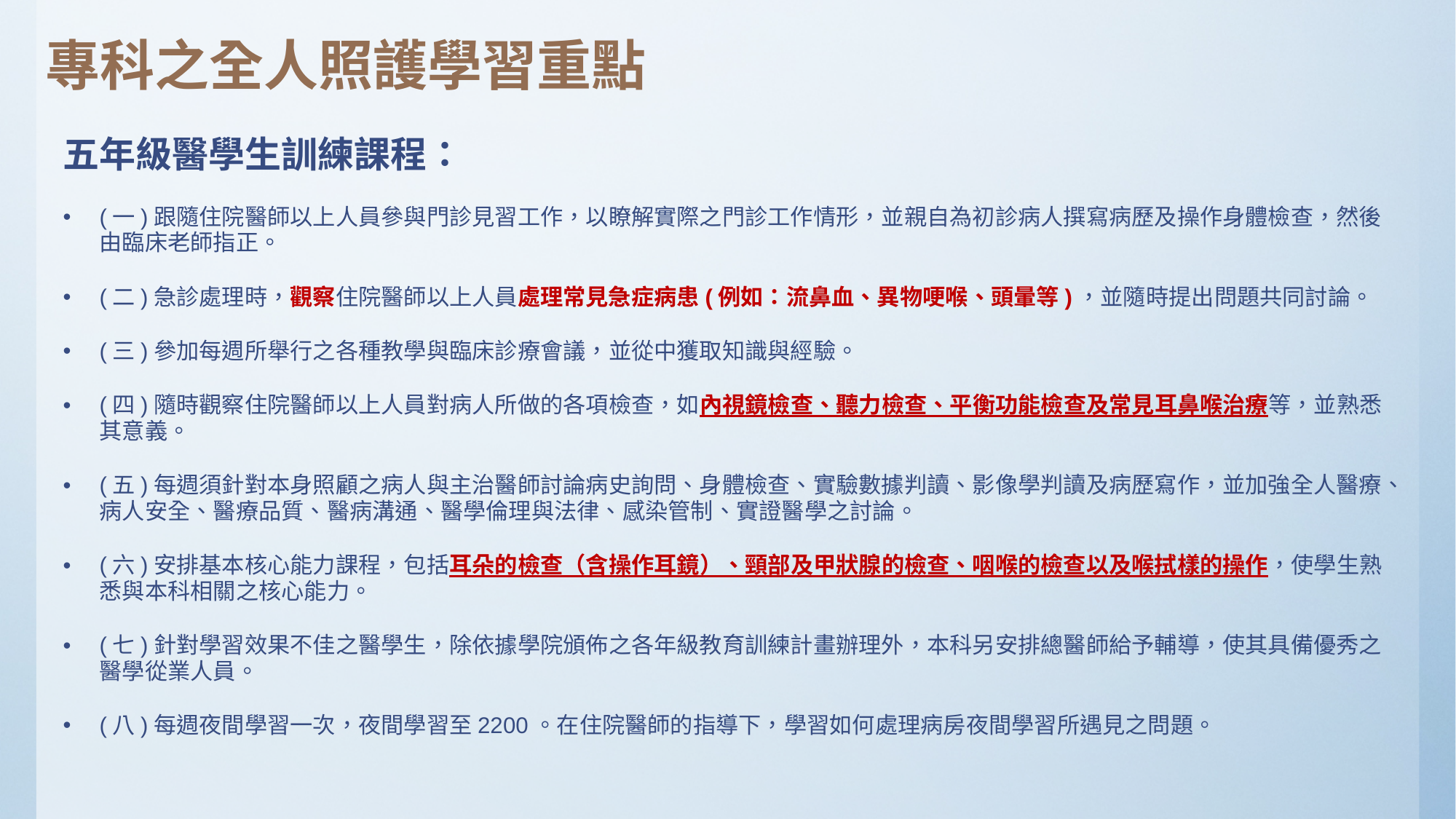

# 專科之全人照護學習重點
五年級醫學生訓練課程：
(一)跟隨住院醫師以上人員參與門診見習工作，以瞭解實際之門診工作情形，並親自為初診病人撰寫病歷及操作身體檢查，然後由臨床老師指正。
(二)急診處理時，觀察住院醫師以上人員處理常見急症病患(例如：流鼻血、異物哽喉、頭暈等)，並隨時提出問題共同討論。
(三)參加每週所舉行之各種教學與臨床診療會議，並從中獲取知識與經驗。
(四)隨時觀察住院醫師以上人員對病人所做的各項檢查，如內視鏡檢查、聽力檢查、平衡功能檢查及常見耳鼻喉治療等，並熟悉其意義。
(五)每週須針對本身照顧之病人與主治醫師討論病史詢問、身體檢查、實驗數據判讀、影像學判讀及病歷寫作，並加強全人醫療、病人安全、醫療品質、醫病溝通、醫學倫理與法律、感染管制、實證醫學之討論。
(六)安排基本核心能力課程，包括耳朵的檢查（含操作耳鏡）、頸部及甲狀腺的檢查、咽喉的檢查以及喉拭樣的操作，使學生熟悉與本科相關之核心能力。
(七)針對學習效果不佳之醫學生，除依據學院頒佈之各年級教育訓練計畫辦理外，本科另安排總醫師給予輔導，使其具備優秀之醫學從業人員。
(八)每週夜間學習一次，夜間學習至2200。在住院醫師的指導下，學習如何處理病房夜間學習所遇見之問題。